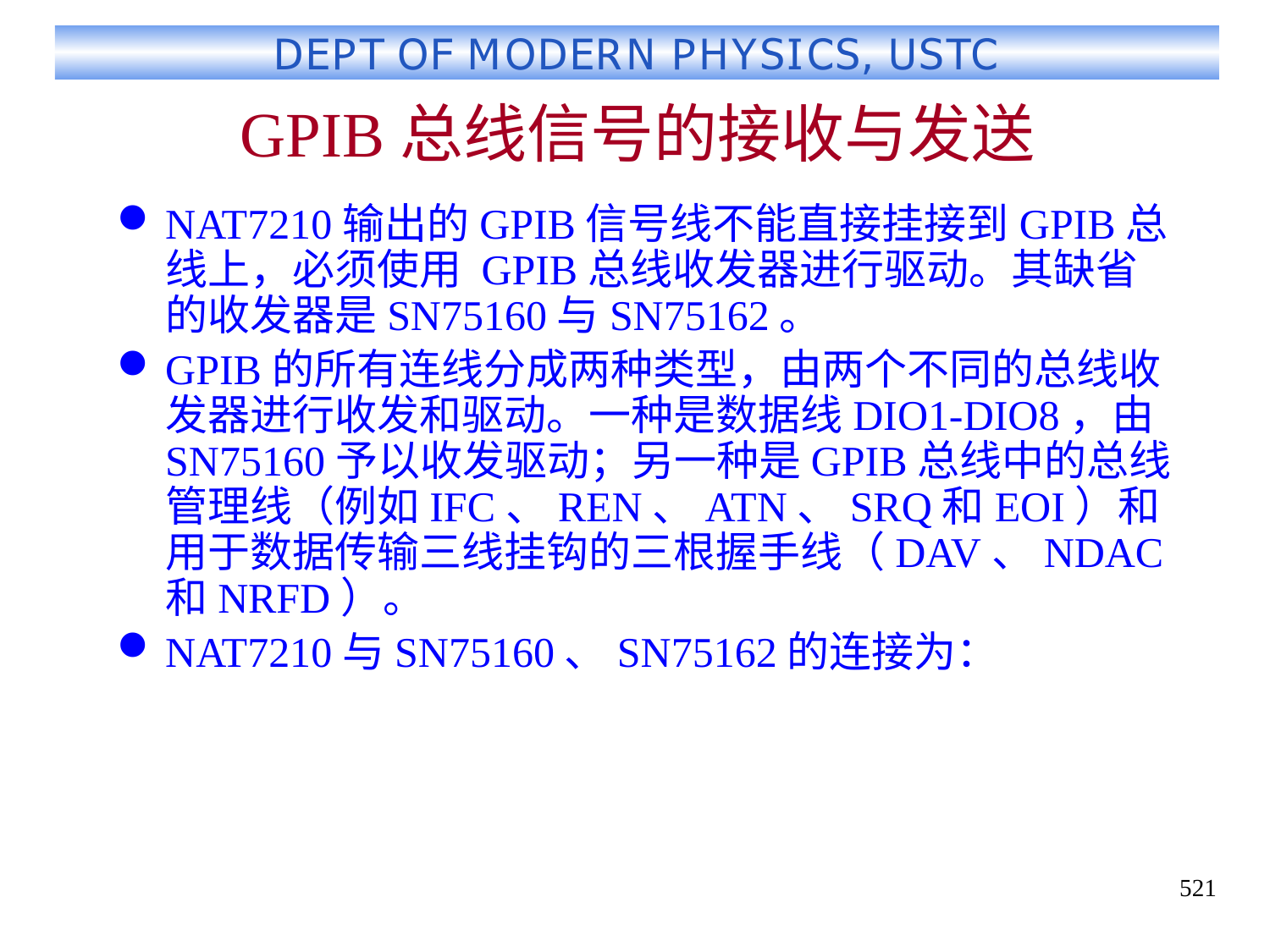

# GPIB总线信号的接收与发送
NAT7210输出的GPIB信号线不能直接挂接到GPIB总线上，必须使用 GPIB总线收发器进行驱动。其缺省的收发器是SN75160与SN75162。
GPIB的所有连线分成两种类型，由两个不同的总线收发器进行收发和驱动。一种是数据线DIO1-DIO8，由SN75160予以收发驱动；另一种是GPIB总线中的总线管理线（例如IFC、REN、ATN、SRQ和EOI）和用于数据传输三线挂钩的三根握手线（DAV、NDAC和NRFD）。
NAT7210与SN75160、SN75162的连接为：
521